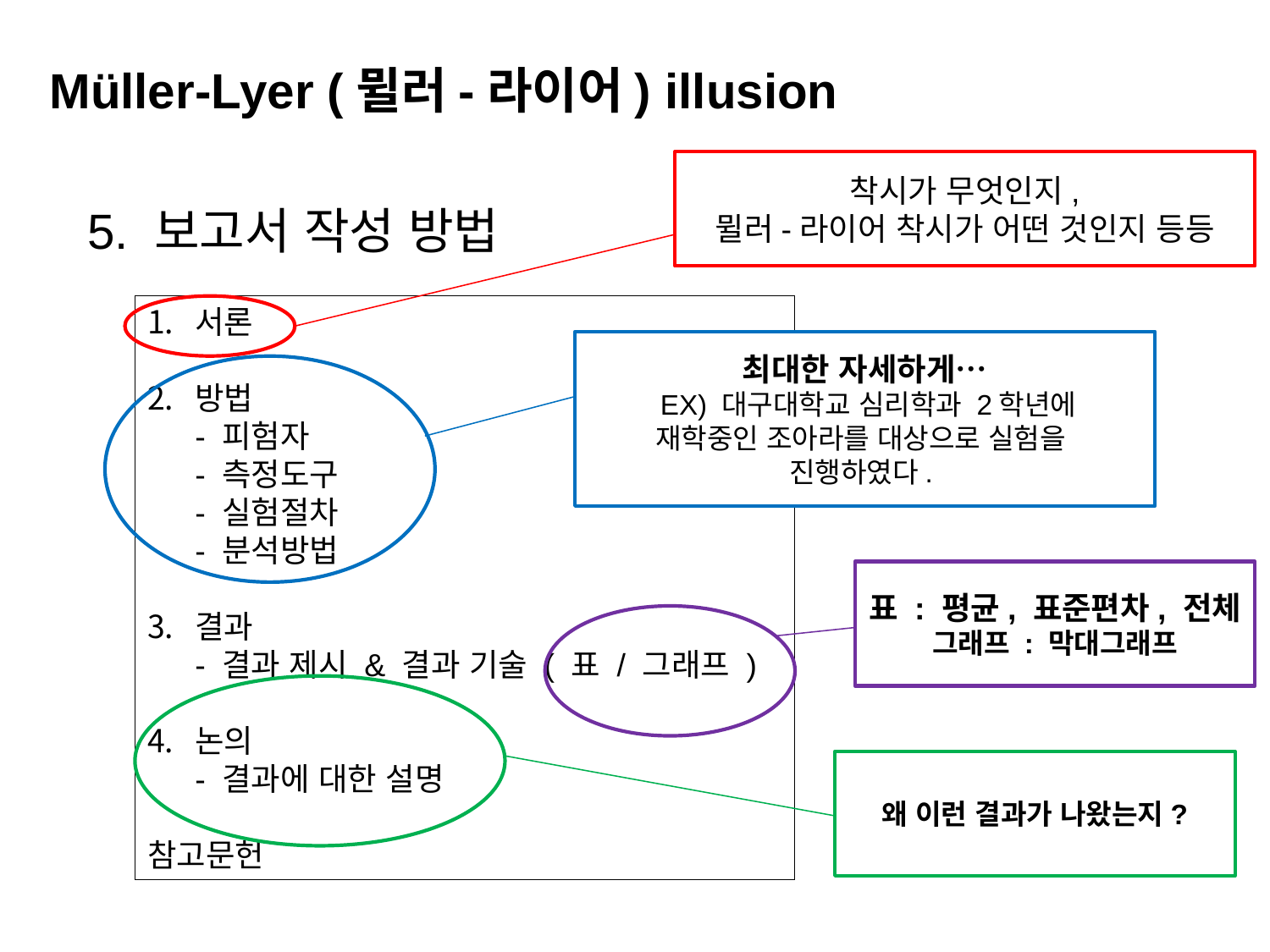

Müller-Lyer (뮐러-라이어) illusion
착시가 무엇인지,
뮐러-라이어 착시가 어떤 것인지 등등
5. 보고서 작성 방법

서론

방법
- 피험자
- 측정도구
- 실험절차
- 분석방법

결과
- 결과 제시 & 결과 기술 ( 표 / 그래프 )

논의
- 결과에 대한 설명

참고문헌
최대한 자세하게…
 EX) 대구대학교 심리학과 2학년에
재학중인 조아라를 대상으로 실험을
진행하였다.

표 : 평균, 표준편차, 전체
그래프 : 막대그래프

왜 이런 결과가 나왔는지?